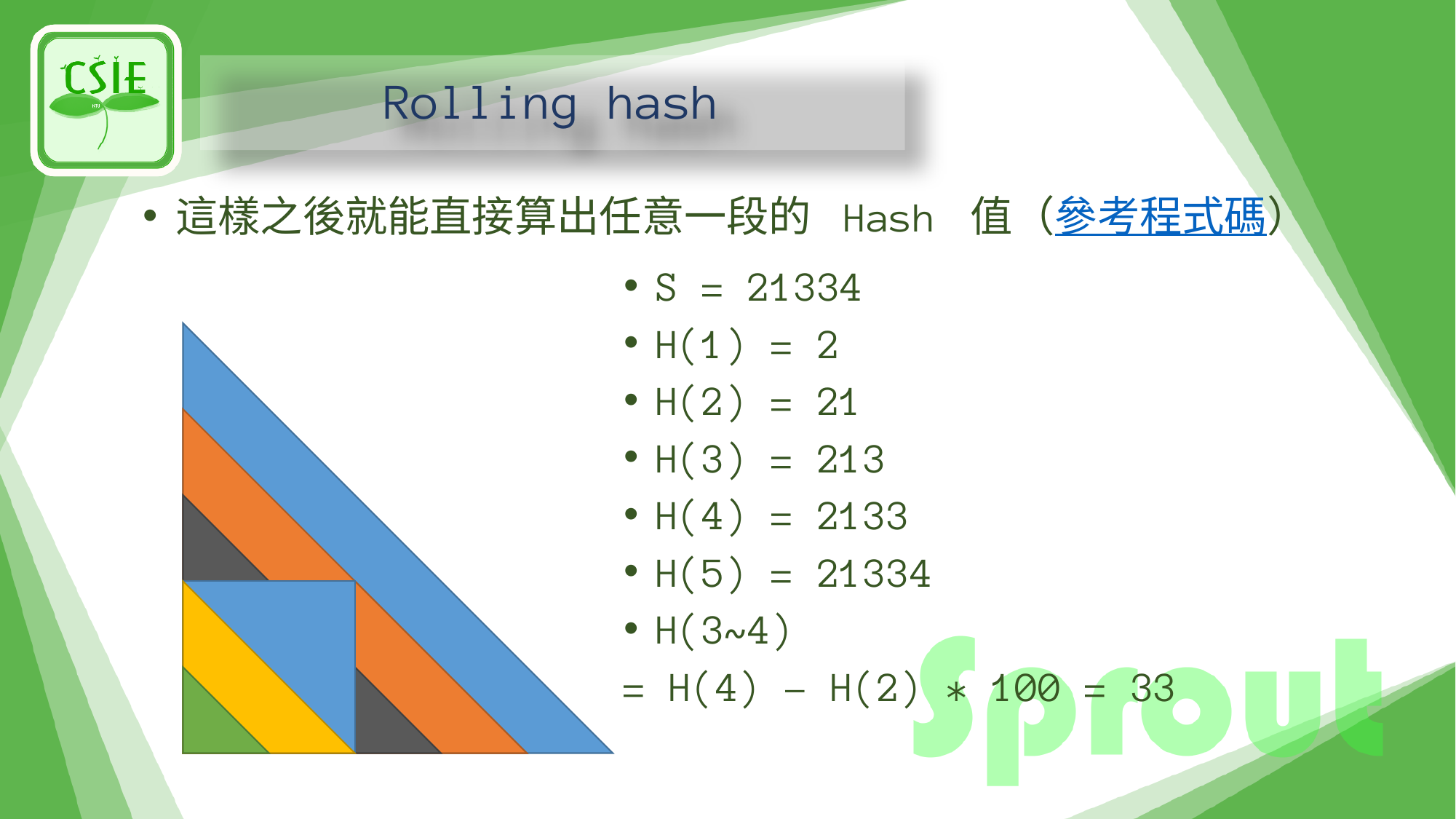

# Rolling hash
這樣之後就能直接算出任意一段的 Hash 值（參考程式碼）
S = 21334
H(1) = 2
H(2) = 21
H(3) = 213
H(4) = 2133
H(5) = 21334
H(3~4)
= H(4) – H(2) * 100 = 33